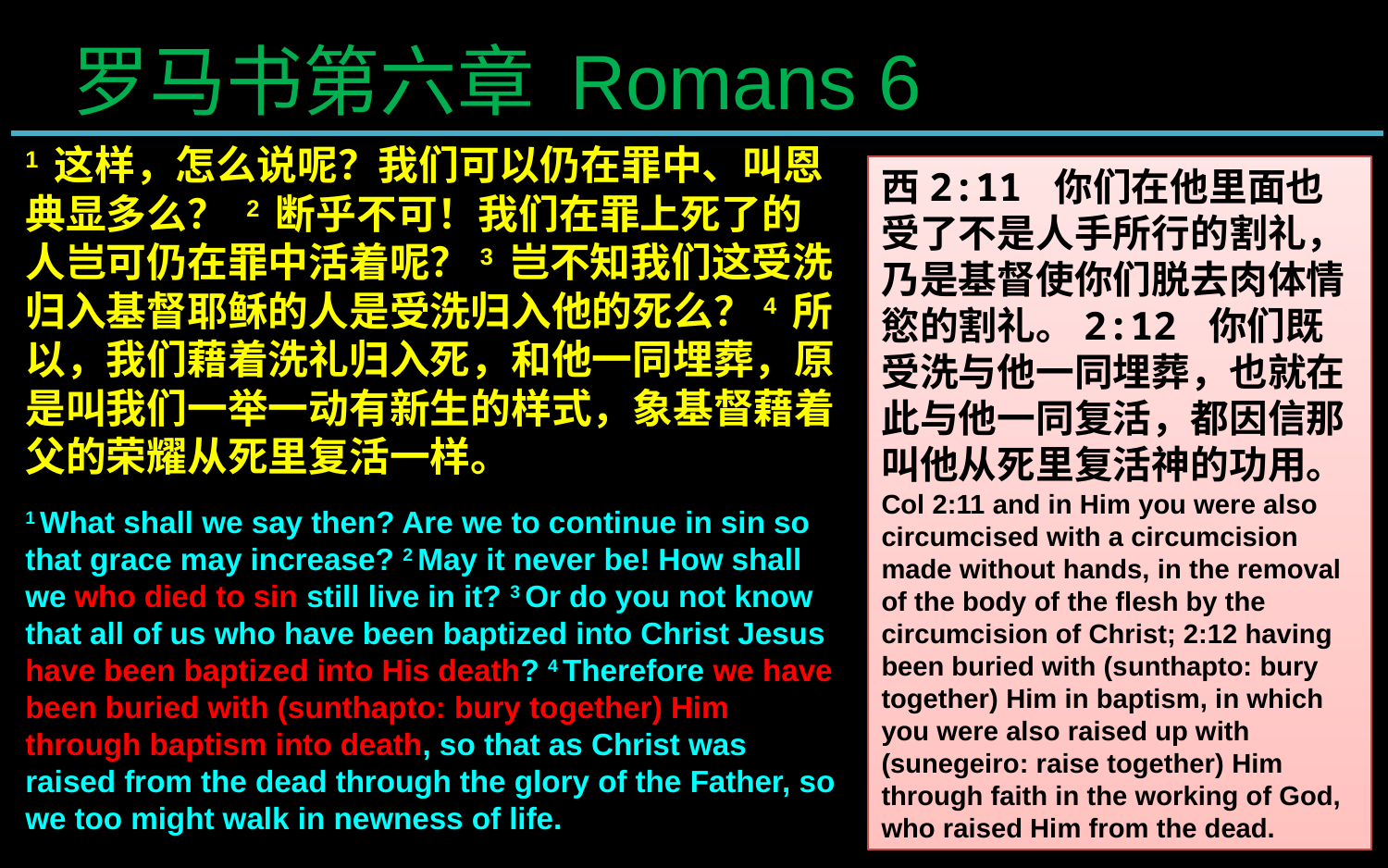

罗马书第六章 Romans 6
1 这样，怎么说呢？我们可以仍在罪中、叫恩典显多么？ 2 断乎不可！我们在罪上死了的人岂可仍在罪中活着呢？3 岂不知我们这受洗归入基督耶稣的人是受洗归入他的死么？4 所以，我们藉着洗礼归入死，和他一同埋葬，原是叫我们一举一动有新生的样式，象基督藉着父的荣耀从死里复活一样。
1 What shall we say then? Are we to continue in sin so that grace may increase? 2 May it never be! How shall we who died to sin still live in it? 3 Or do you not know that all of us who have been baptized into Christ Jesus have been baptized into His death? 4 Therefore we have been buried with (sunthapto: bury together) Him through baptism into death, so that as Christ was raised from the dead through the glory of the Father, so we too might walk in newness of life.
西2:11 你们在他里面也受了不是人手所行的割礼，乃是基督使你们脱去肉体情慾的割礼。2:12 你们既受洗与他一同埋葬，也就在此与他一同复活，都因信那叫他从死里复活神的功用。
Col 2:11 and in Him you were also circumcised with a circumcision made without hands, in the removal of the body of the flesh by the circumcision of Christ; 2:12 having been buried with (sunthapto: bury together) Him in baptism, in which you were also raised up with (sunegeiro: raise together) Him through faith in the working of God, who raised Him from the dead.